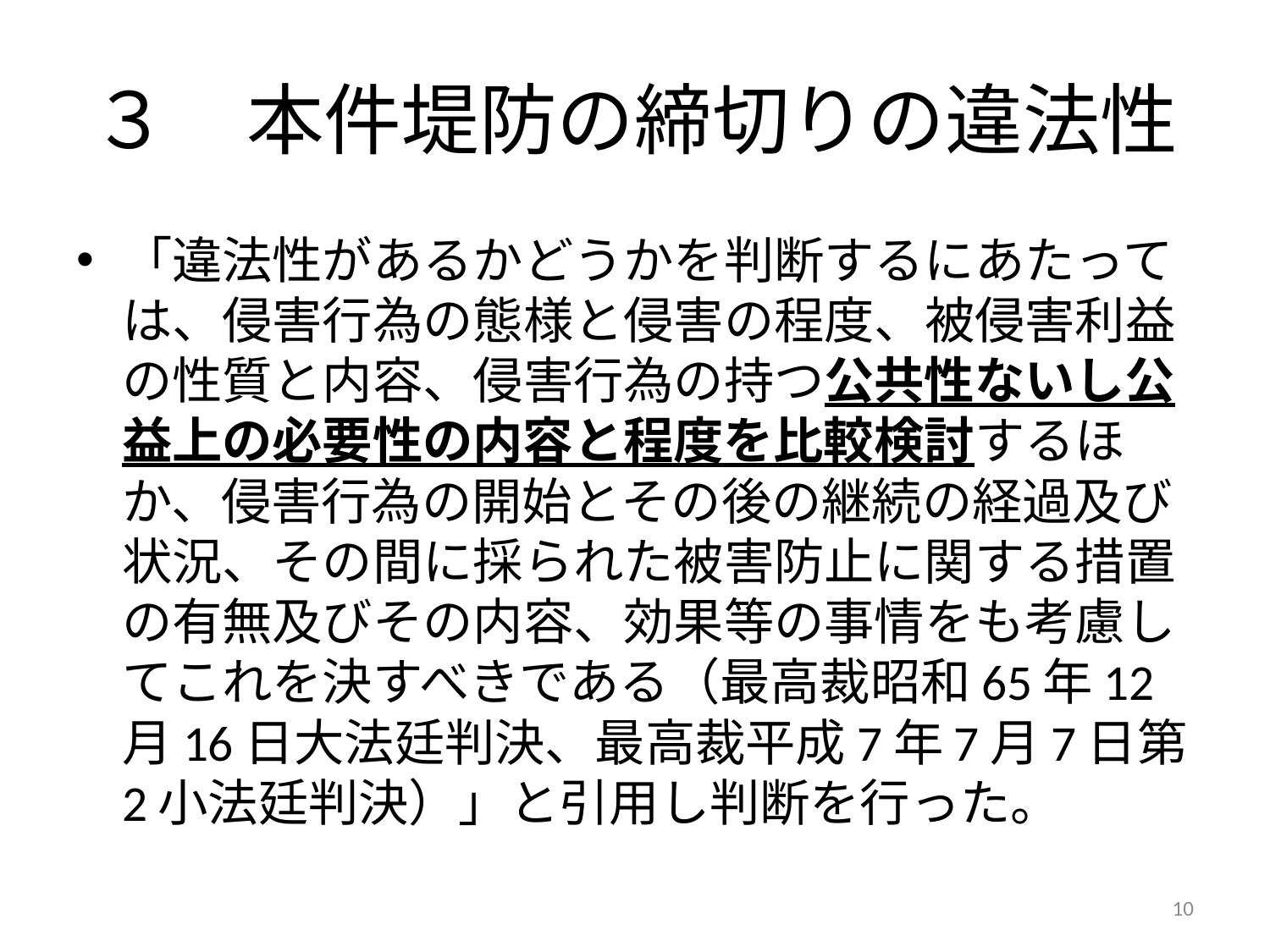

# ３　本件堤防の締切りの違法性
「違法性があるかどうかを判断するにあたっては、侵害行為の態様と侵害の程度、被侵害利益の性質と内容、侵害行為の持つ公共性ないし公益上の必要性の内容と程度を比較検討するほか、侵害行為の開始とその後の継続の経過及び状況、その間に採られた被害防止に関する措置の有無及びその内容、効果等の事情をも考慮してこれを決すべきである（最高裁昭和65年12月16日大法廷判決、最高裁平成7年7月7日第2小法廷判決）」と引用し判断を行った。
10